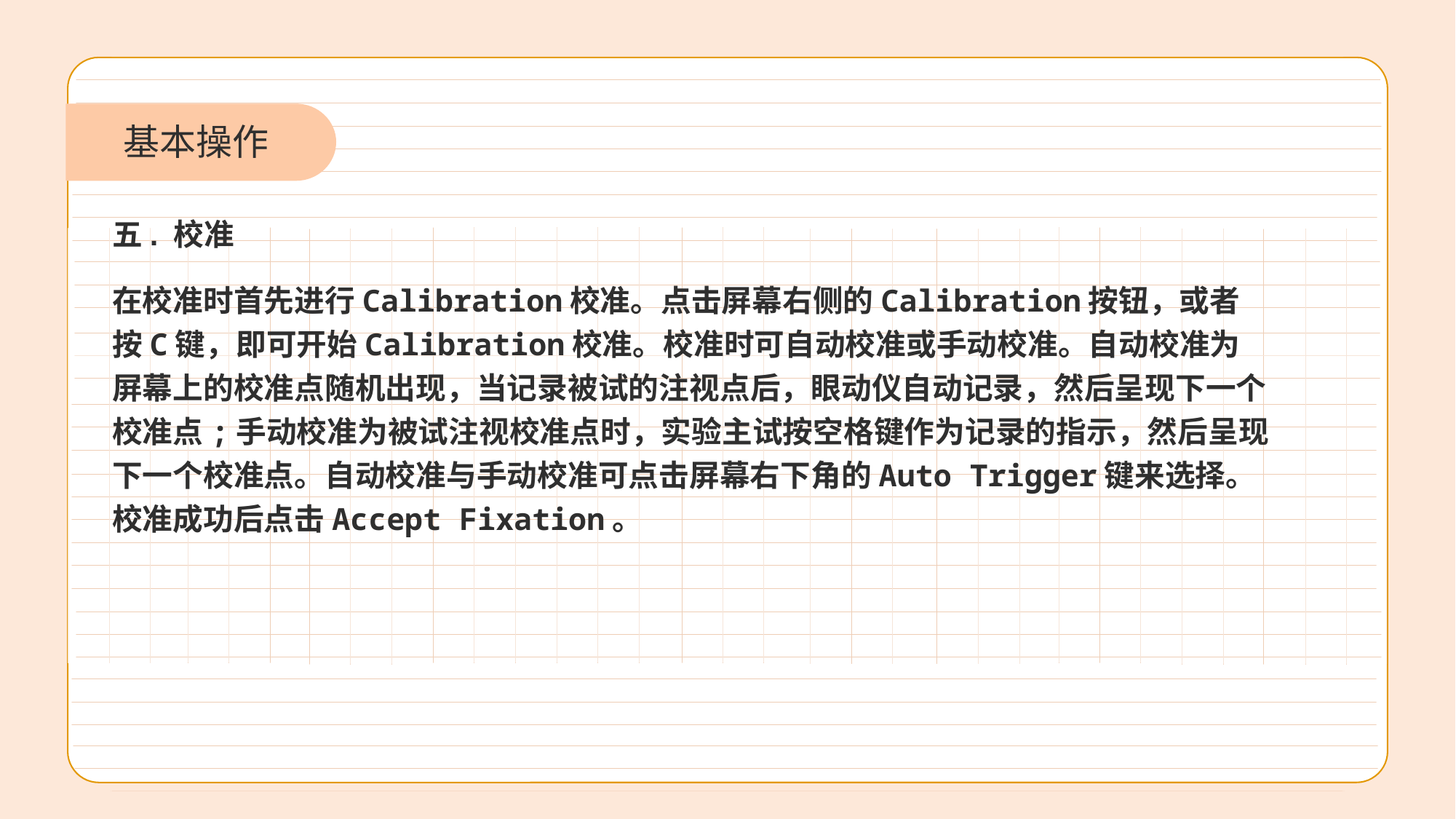

基本操作
五. 校准

在校准时首先进行Calibration校准。点击屏幕右侧的Calibration按钮，或者按C键，即可开始Calibration校准。校准时可自动校准或手动校准。自动校准为屏幕上的校准点随机出现，当记录被试的注视点后，眼动仪自动记录，然后呈现下一个校准点;手动校准为被试注视校准点时，实验主试按空格键作为记录的指示，然后呈现下一个校准点。自动校准与手动校准可点击屏幕右下角的Auto Trigger键来选择。校准成功后点击Accept Fixation。